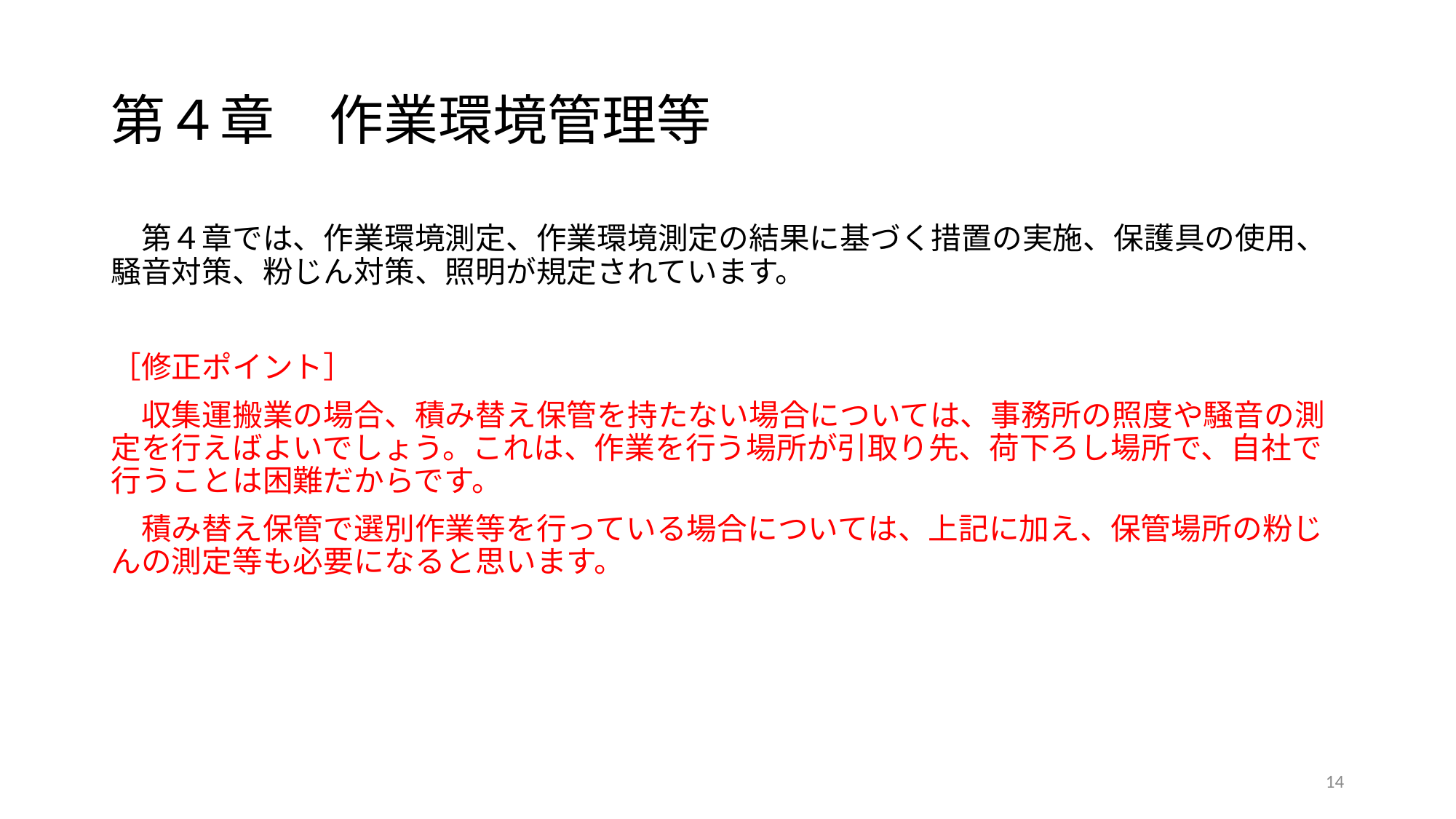

# 第４章　作業環境管理等
　第４章では、作業環境測定、作業環境測定の結果に基づく措置の実施、保護具の使用、騒音対策、粉じん対策、照明が規定されています。

［修正ポイント］
　収集運搬業の場合、積み替え保管を持たない場合については、事務所の照度や騒音の測定を行えばよいでしょう。これは、作業を行う場所が引取り先、荷下ろし場所で、自社で行うことは困難だからです。
　積み替え保管で選別作業等を行っている場合については、上記に加え、保管場所の粉じんの測定等も必要になると思います。

14